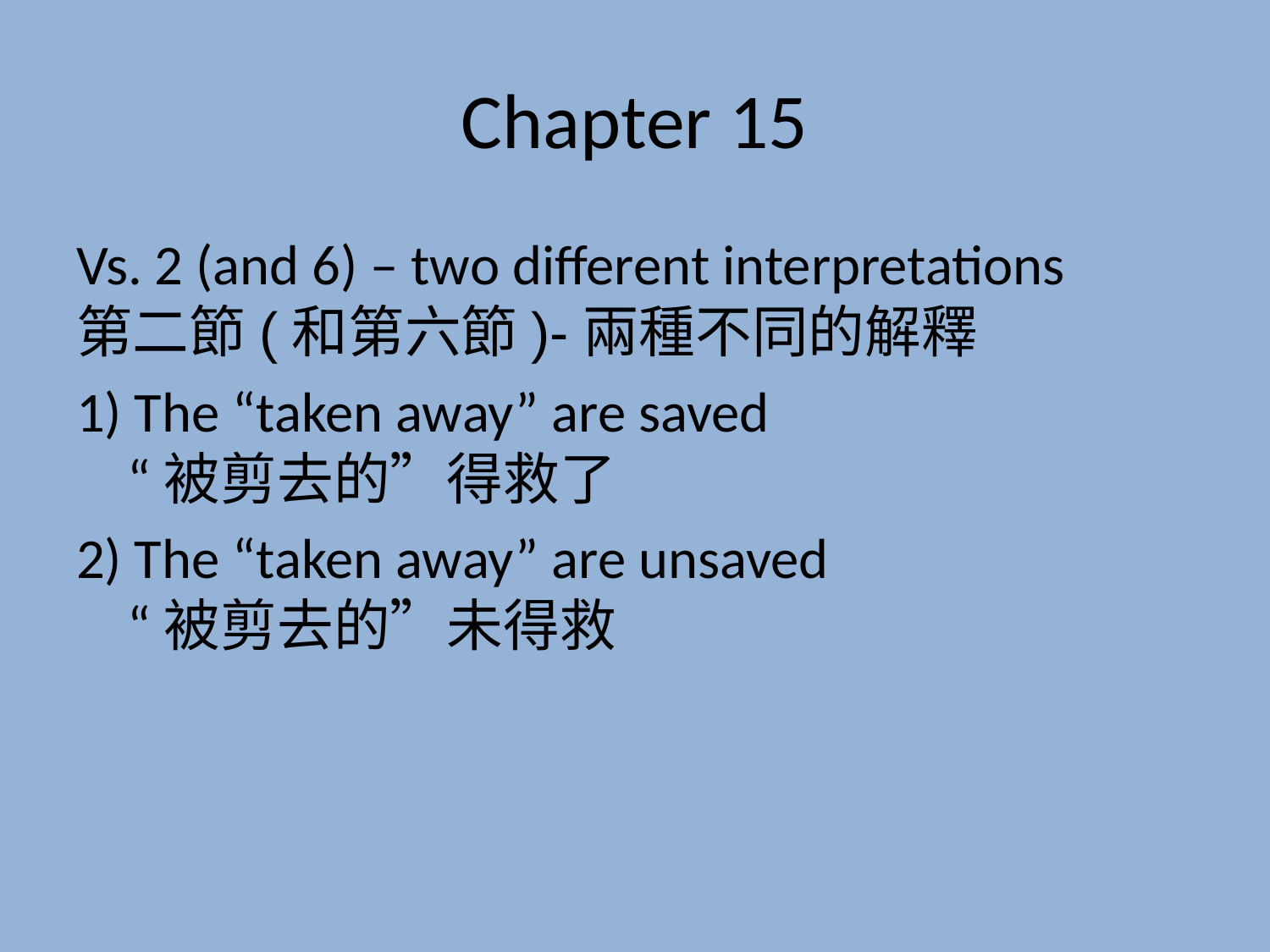

# Chapter 15
Vs. 2 (and 6) – two different interpretations
第二節(和第六節)-兩種不同的解釋
1) The “taken away” are saved
    “被剪去的”得救了
2) The “taken away” are unsaved
    “被剪去的”未得救